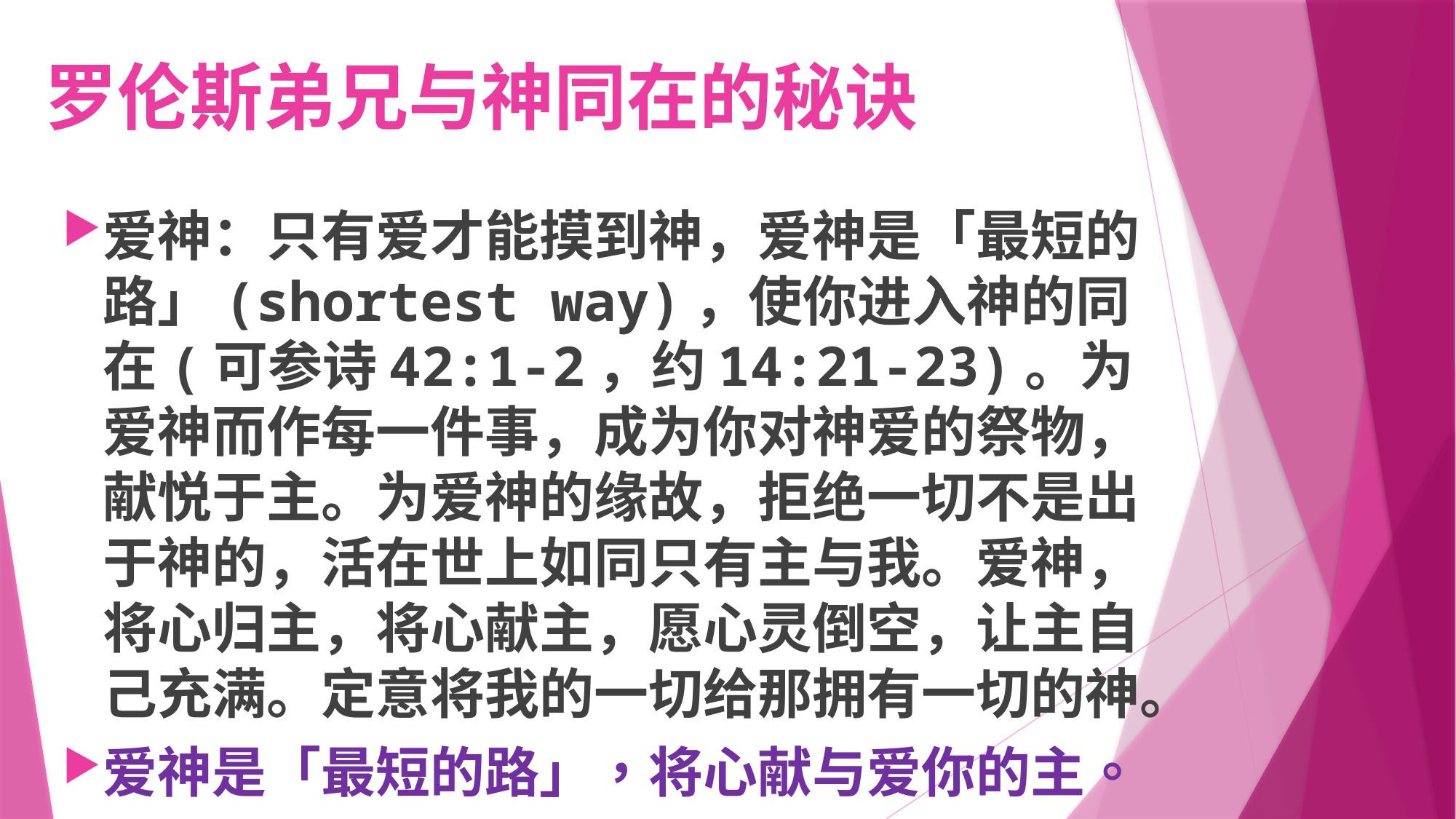

# 罗伦斯弟兄与神同在的秘诀
爱神：只有爱才能摸到神，爱神是「最短的路」(shortest way)，使你进入神的同在(可参诗42:1-2，约14:21-23)。为爱神而作每一件事，成为你对神爱的祭物，献悦于主。为爱神的缘故，拒绝一切不是出于神的，活在世上如同只有主与我。爱神，将心归主，将心献主，愿心灵倒空，让主自己充满。定意将我的一切给那拥有一切的神。
爱神是「最短的路」，将心献与爱你的主。